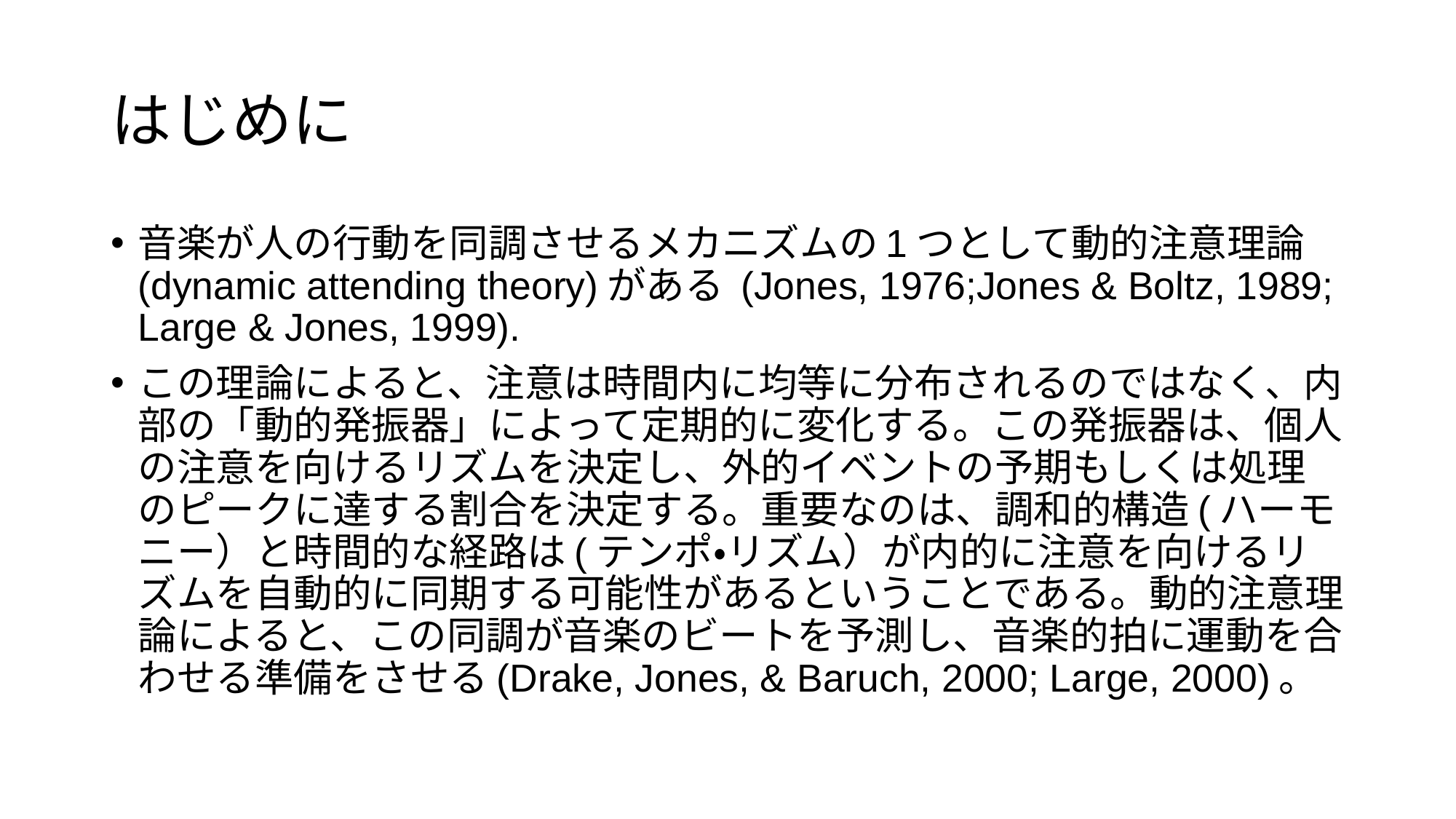

# はじめに
音楽が人の行動を同調させるメカニズムの1つとして動的注意理論(dynamic attending theory)がある (Jones, 1976;Jones & Boltz, 1989; Large & Jones, 1999).
この理論によると、注意は時間内に均等に分布されるのではなく、内部の「動的発振器」によって定期的に変化する。この発振器は、個人の注意を向けるリズムを決定し、外的イベントの予期もしくは処理のピークに達する割合を決定する。重要なのは、調和的構造(ハーモニー）と時間的な経路は(テンポ・リズム）が内的に注意を向けるリズムを自動的に同期する可能性があるということである。動的注意理論によると、この同調が音楽のビートを予測し、音楽的拍に運動を合わせる準備をさせる(Drake, Jones, & Baruch, 2000; Large, 2000)。